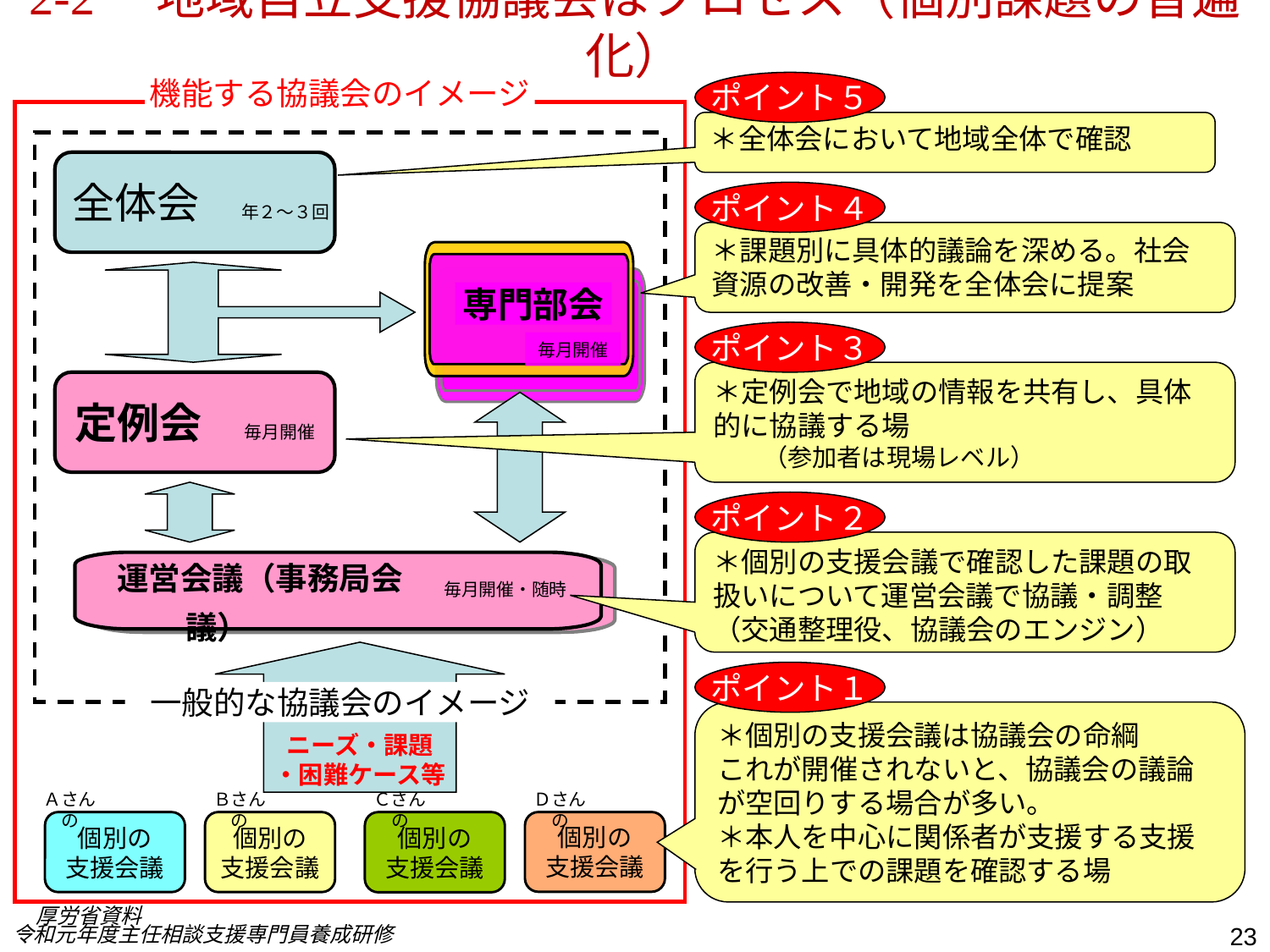

2-2　地域自立支援協議会はプロセス（個別課題の普遍化）
機能する協議会のイメージ
ポイント５

＊全体会において地域全体で確認

全体会　年２～３回

ポイント４
＊課題別に具体的議論を深める。社会資源の改善・開発を全体会に提案

専門部会

ポイント３
毎月開催
＊定例会で地域の情報を共有し、具体的に協議する場
　　（参加者は現場レベル）
定例会　毎月開催

ポイント２
＊個別の支援会議で確認した課題の取扱いについて運営会議で協議・調整
（交通整理役、協議会のエンジン）

運営会議（事務局会議）
毎月開催・随時

ニーズ・課題
・困難ケース等
ポイント１
一般的な協議会のイメージ

＊個別の支援会議は協議会の命綱
これが開催されないと、協議会の議論が空回りする場合が多い。
＊本人を中心に関係者が支援する支援を行う上での課題を確認する場

Ａさんの
Ｂさんの
Ｃさんの
Ｄさんの
個別の
支援会議
個別の
支援会議
個別の
支援会議
個別の
支援会議

厚労省資料
23
令和元年度主任相談支援専門員養成研修